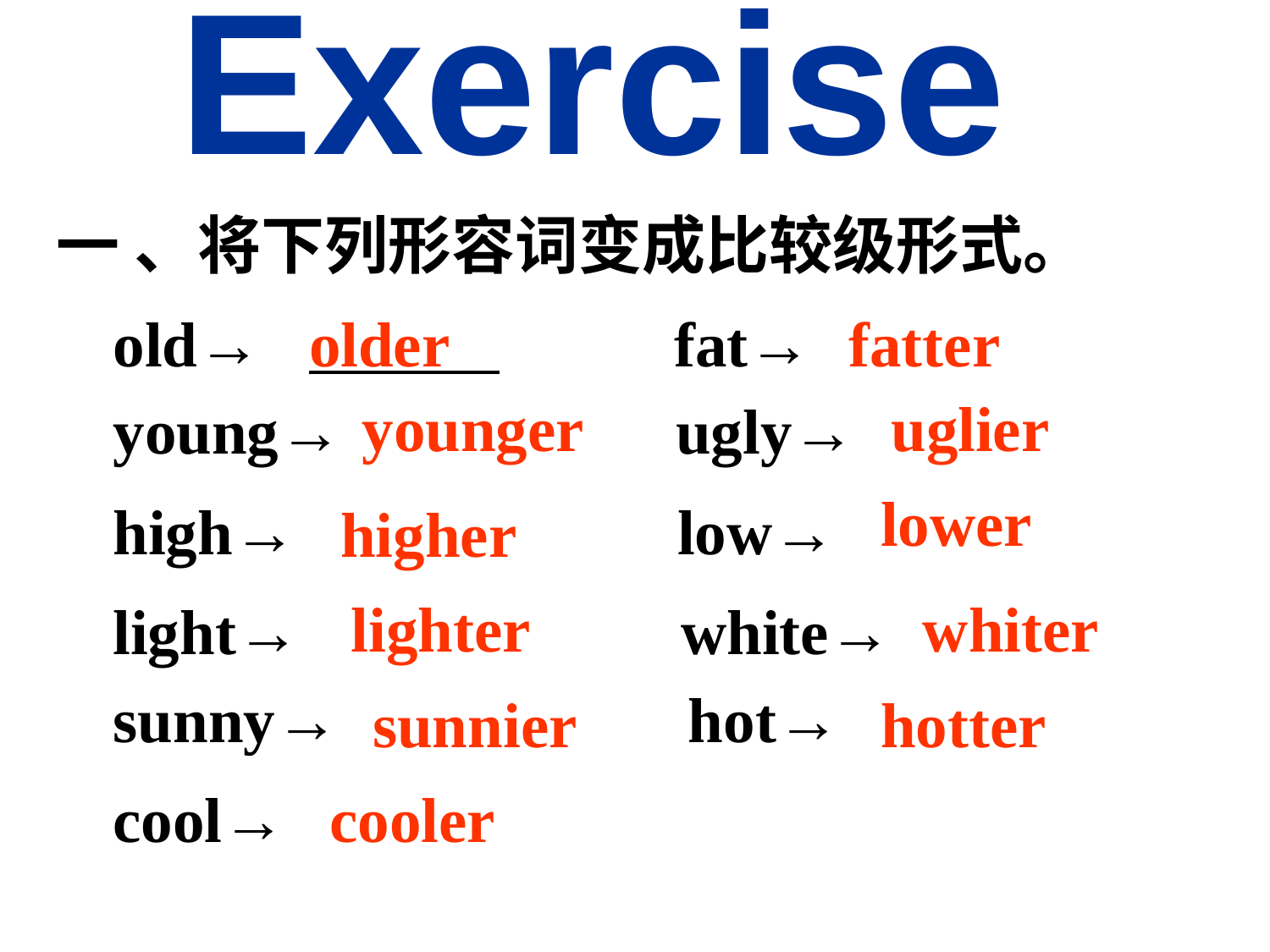

Exercise
一 、将下列形容词变成比较级形式。
   old→                          fat→              young→                     ugly→
   high→                        low→
   light→                        white→            sunny→                      hot→
   cool→
older
fatter
younger
uglier
lower
higher
lighter
whiter
sunnier
hotter
cooler